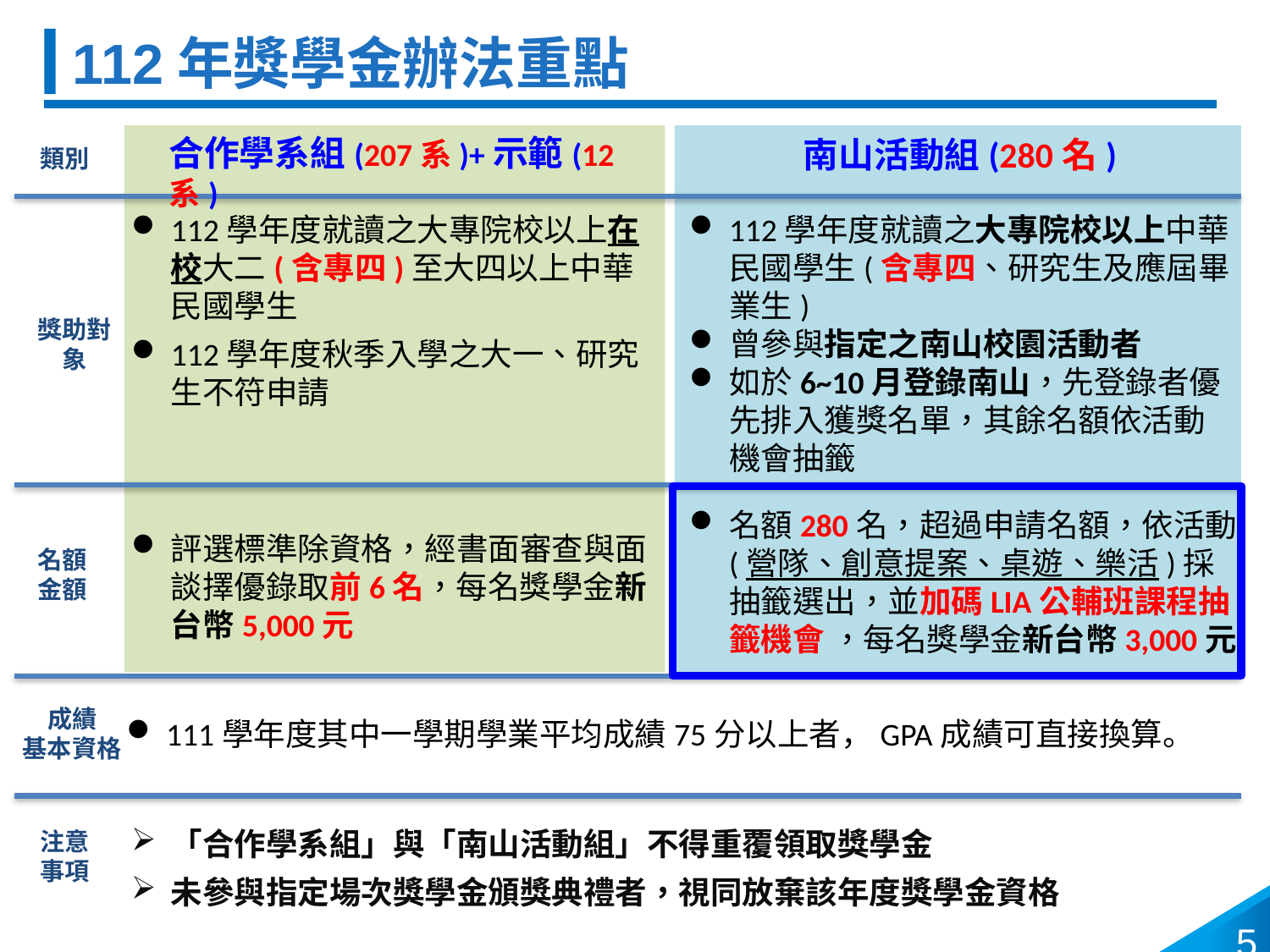

112年獎學金辦法重點
合作學系組(207系)+示範(12系)

南山活動組(280名)
類別
112學年度就讀之大專院校以上在校大二(含專四)至大四以上中華民國學生
112學年度秋季入學之大一、研究生不符申請
112學年度就讀之大專院校以上中華民國學生(含專四、研究生及應屆畢業生)
曾參與指定之南山校園活動者
如於6~10月登錄南山，先登錄者優先排入獲獎名單，其餘名額依活動機會抽籤
獎助對象

名額280名，超過申請名額，依活動(營隊、創意提案、桌遊、樂活)採抽籤選出，並加碼LIA公輔班課程抽籤機會 ，每名獎學金新台幣3,000元
評選標準除資格，經書面審查與面談擇優錄取前6名，每名獎學金新台幣5,000元
名額
金額
成績
基本資格
111學年度其中一學期學業平均成績75分以上者，GPA成績可直接換算。
「合作學系組」與「南山活動組」不得重覆領取獎學金
未參與指定場次獎學金頒獎典禮者，視同放棄該年度獎學金資格
注意
事項
5